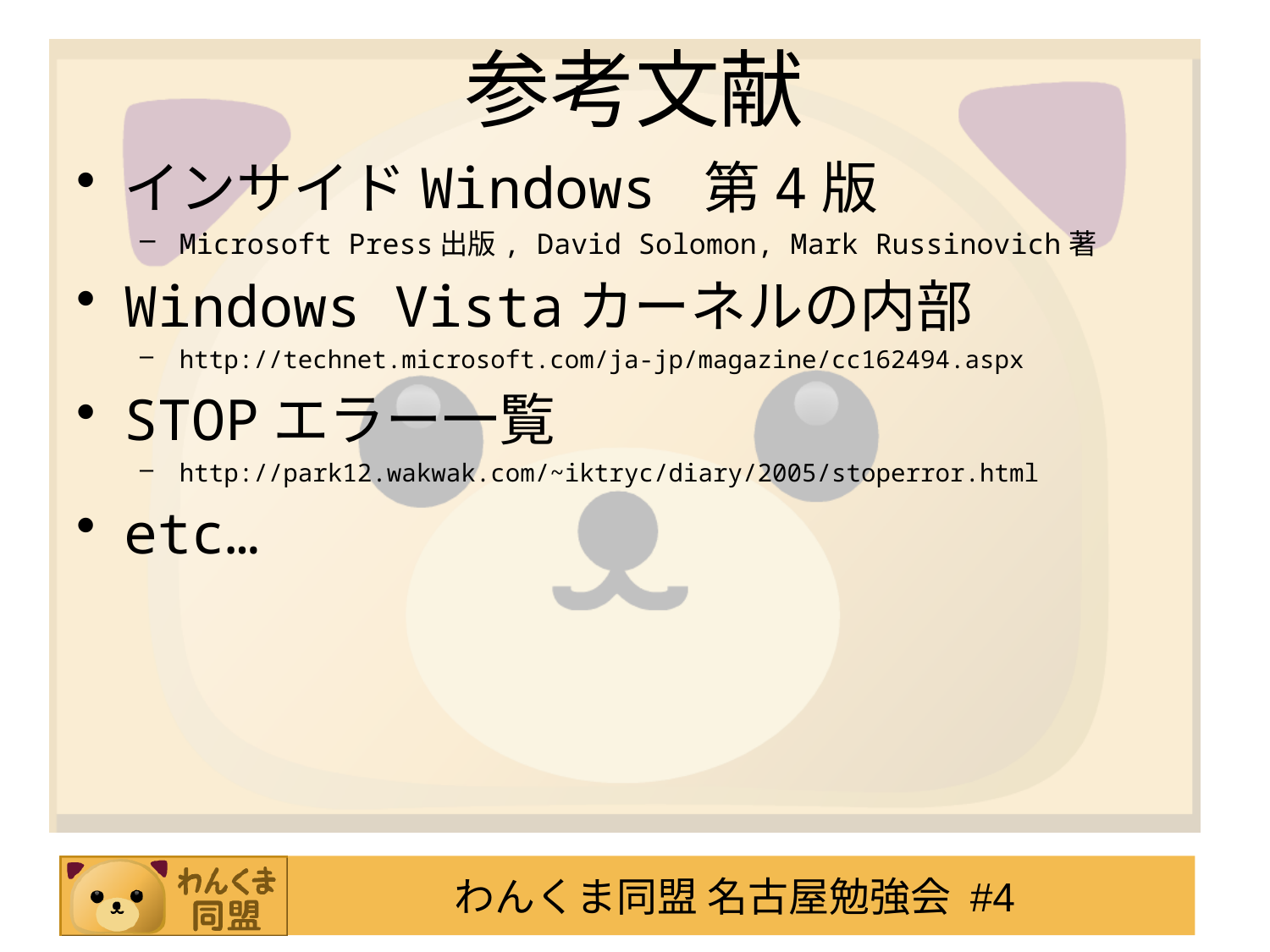

# 参考文献
インサイドWindows 第4版
Microsoft Press出版, David Solomon, Mark Russinovich著
Windows Vistaカーネルの内部
http://technet.microsoft.com/ja-jp/magazine/cc162494.aspx
STOPエラー一覧
http://park12.wakwak.com/~iktryc/diary/2005/stoperror.html
etc…